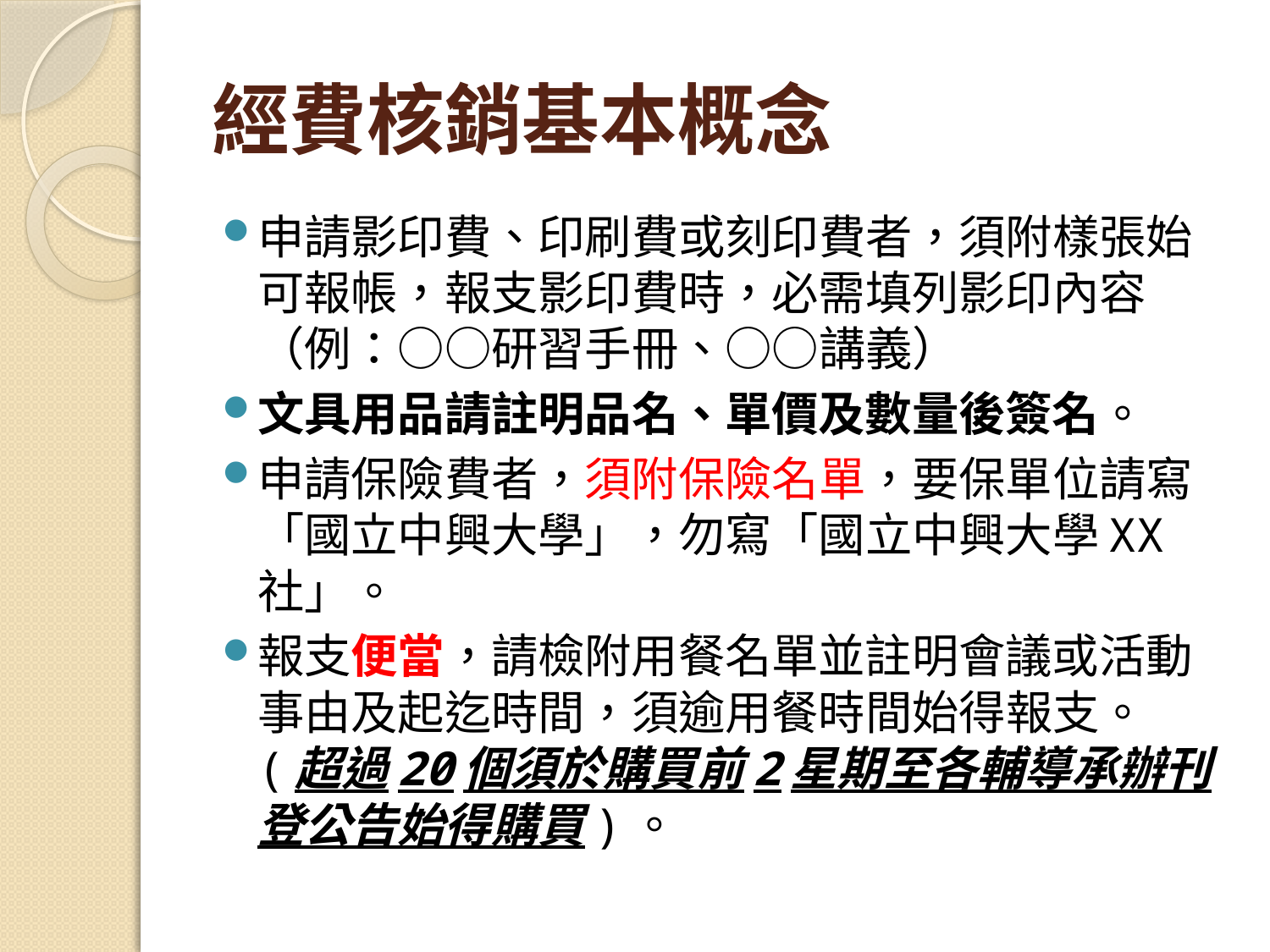

# 經費核銷基本概念
申請影印費、印刷費或刻印費者，須附樣張始可報帳，報支影印費時，必需填列影印內容（例：○○研習手冊、○○講義）
文具用品請註明品名、單價及數量後簽名。
申請保險費者，須附保險名單，要保單位請寫「國立中興大學」，勿寫「國立中興大學XX社」。
報支便當，請檢附用餐名單並註明會議或活動事由及起迄時間，須逾用餐時間始得報支。(超過20個須於購買前2星期至各輔導承辦刊登公告始得購買)。